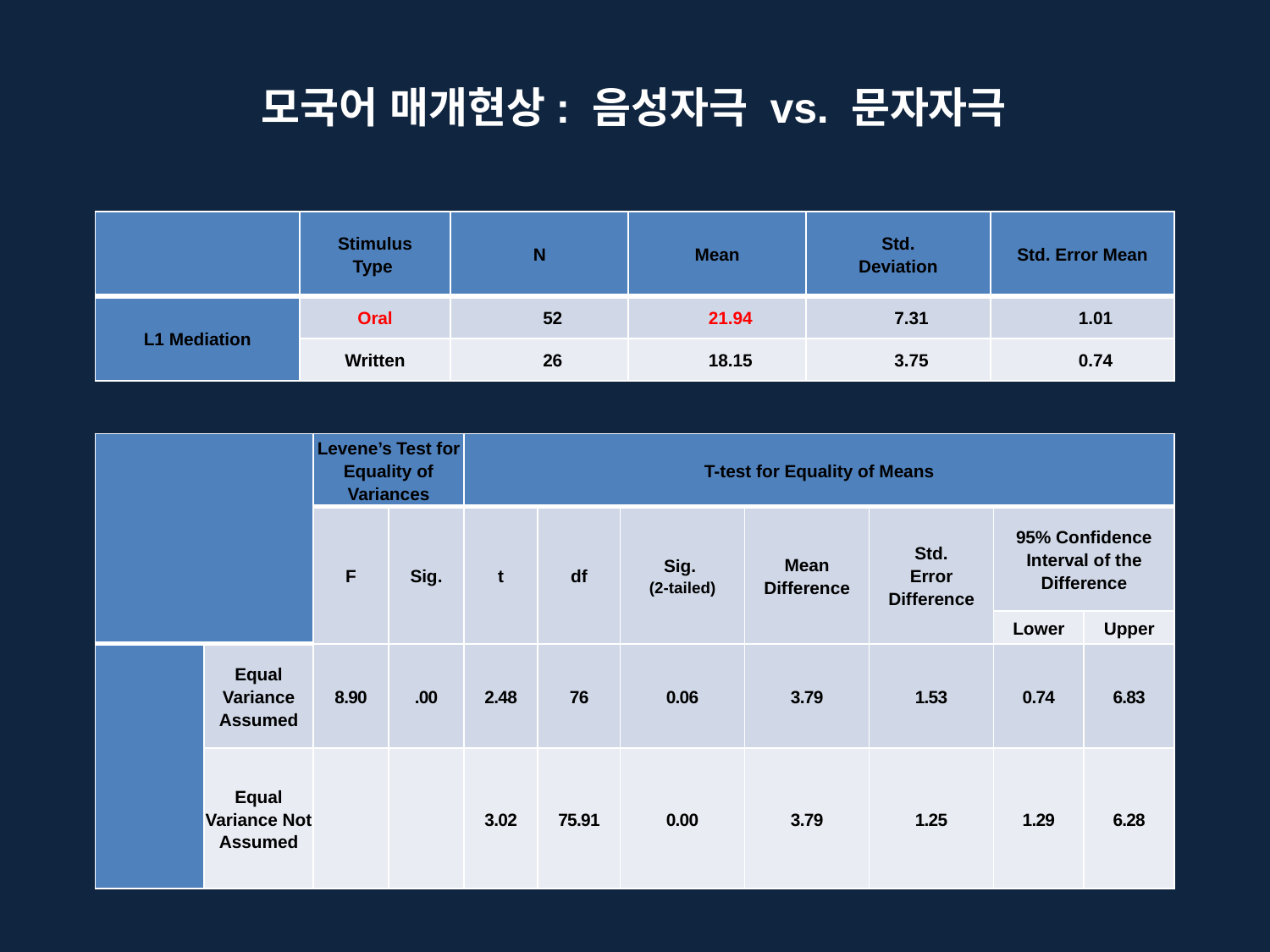

모국어 매개현상: 음성자극 vs. 문자자극
|  | Stimulus Type | N | Mean | Std. Deviation | Std. Error Mean |
| --- | --- | --- | --- | --- | --- |
| L1 Mediation | Oral | 52 | 21.94 | 7.31 | 1.01 |
|  | Written | 26 | 18.15 | 3.75 | 0.74 |
|  |  | Levene’s Test for Equality of Variances |  | T-test for Equality of Means |  |  |  |  |  |  |
| --- | --- | --- | --- | --- | --- | --- | --- | --- | --- | --- |
|  |  | F | Sig. | t | df | Sig. (2-tailed) | Mean Difference | Std. Error Difference | 95% Confidence Interval of the Difference |  |
|  |  |  |  |  |  |  |  |  | Lower | Upper |
|  | Equal Variance Assumed | 8.90 | .00 | 2.48 | 76 | 0.06 | 3.79 | 1.53 | 0.74 | 6.83 |
|  | Equal Variance Not Assumed |  |  | 3.02 | 75.91 | 0.00 | 3.79 | 1.25 | 1.29 | 6.28 |